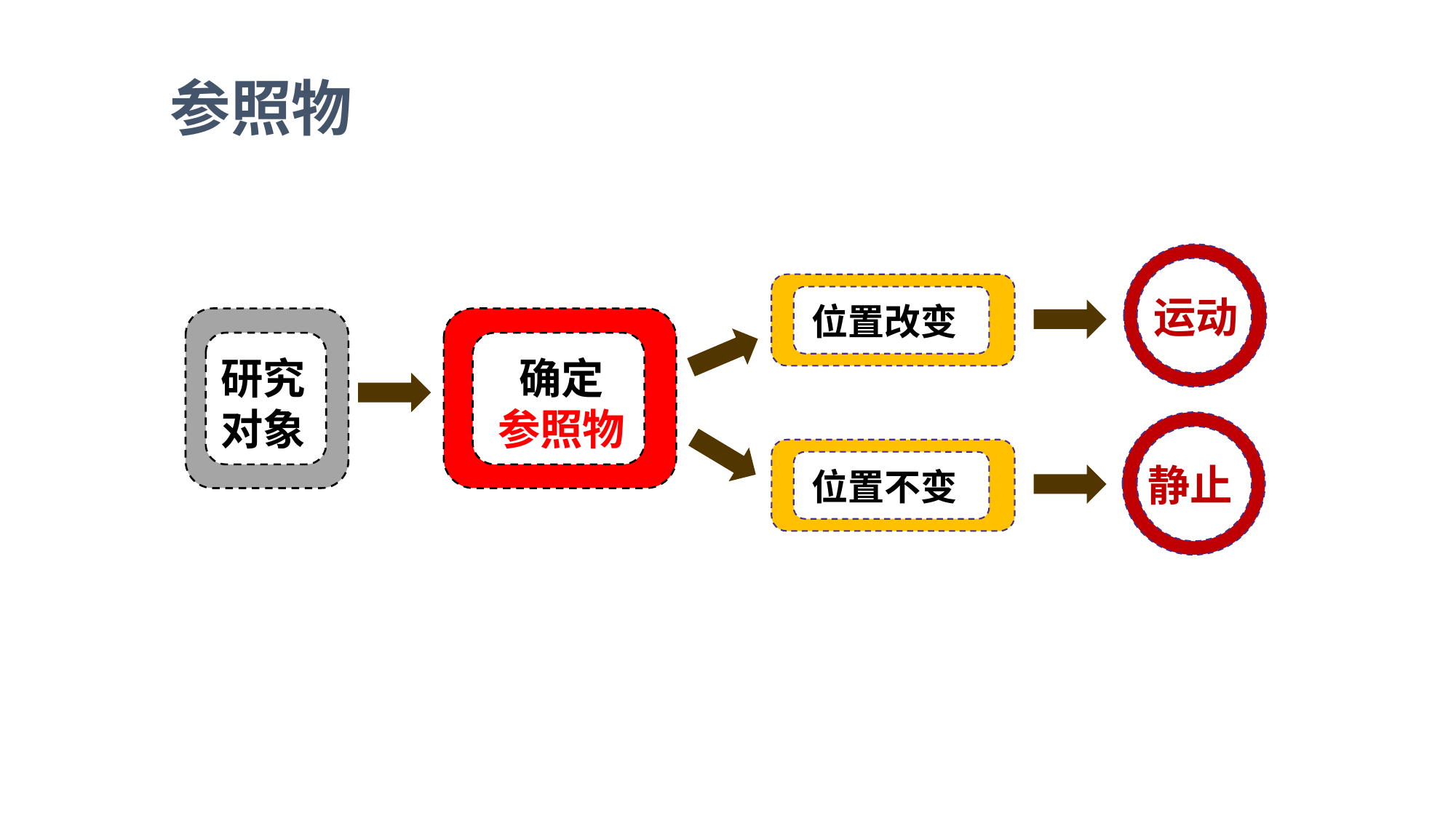

参照物

位置改变
运动

研究
对象

确定
参照物

位置不变
静止